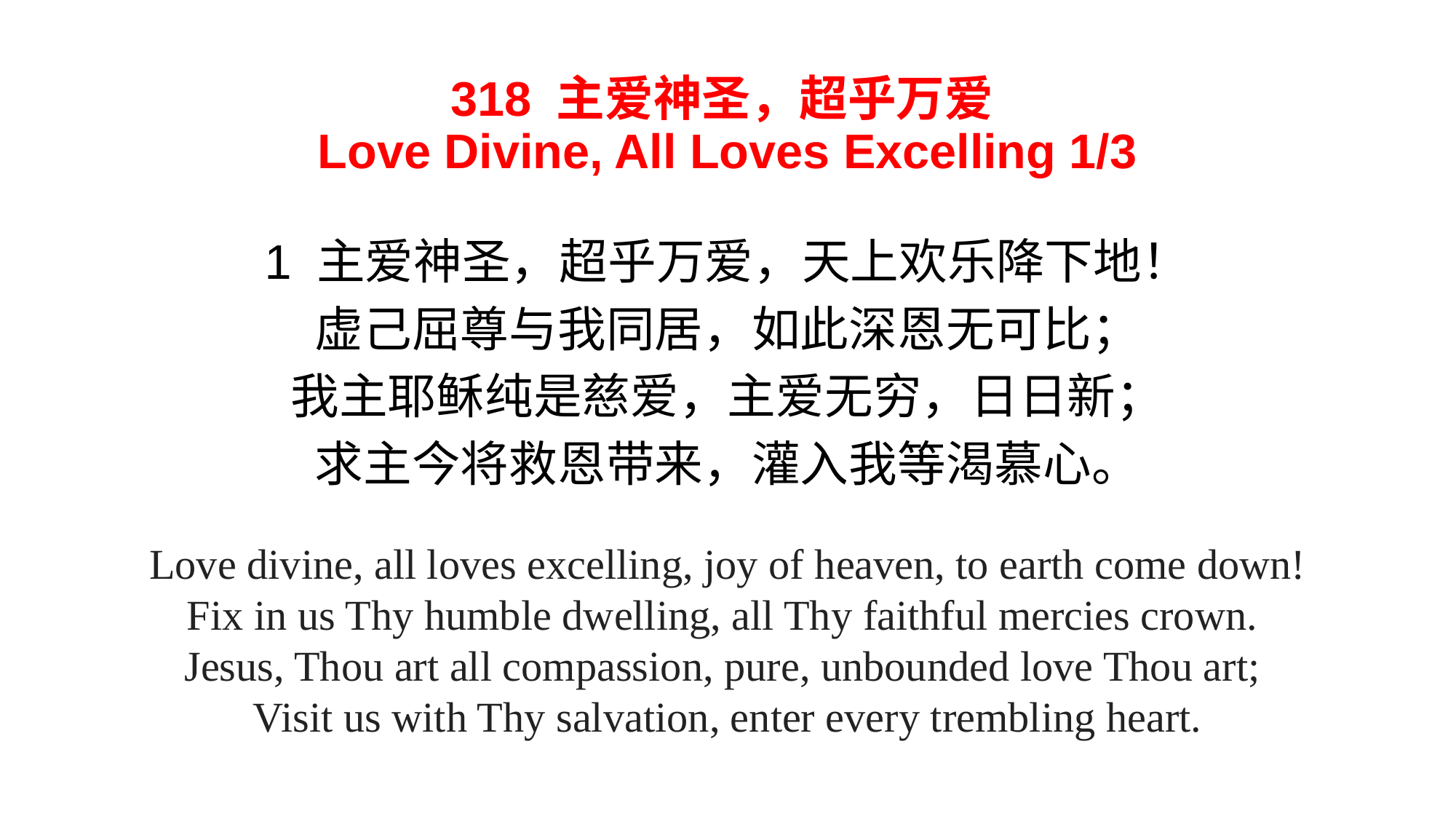

# 318 主爱神圣，超乎万爱 Love Divine, All Loves Excelling 1/3
1 主爱神圣，超乎万爱，天上欢乐降下地！
虚己屈尊与我同居，如此深恩无可比；
我主耶稣纯是慈爱，主爱无穷，日日新；
求主今将救恩带来，灌入我等渴慕心。

Love divine, all loves excelling, joy of heaven, to earth come down!
Fix in us Thy humble dwelling, all Thy faithful mercies crown.
Jesus, Thou art all compassion, pure, unbounded love Thou art;
Visit us with Thy salvation, enter every trembling heart.